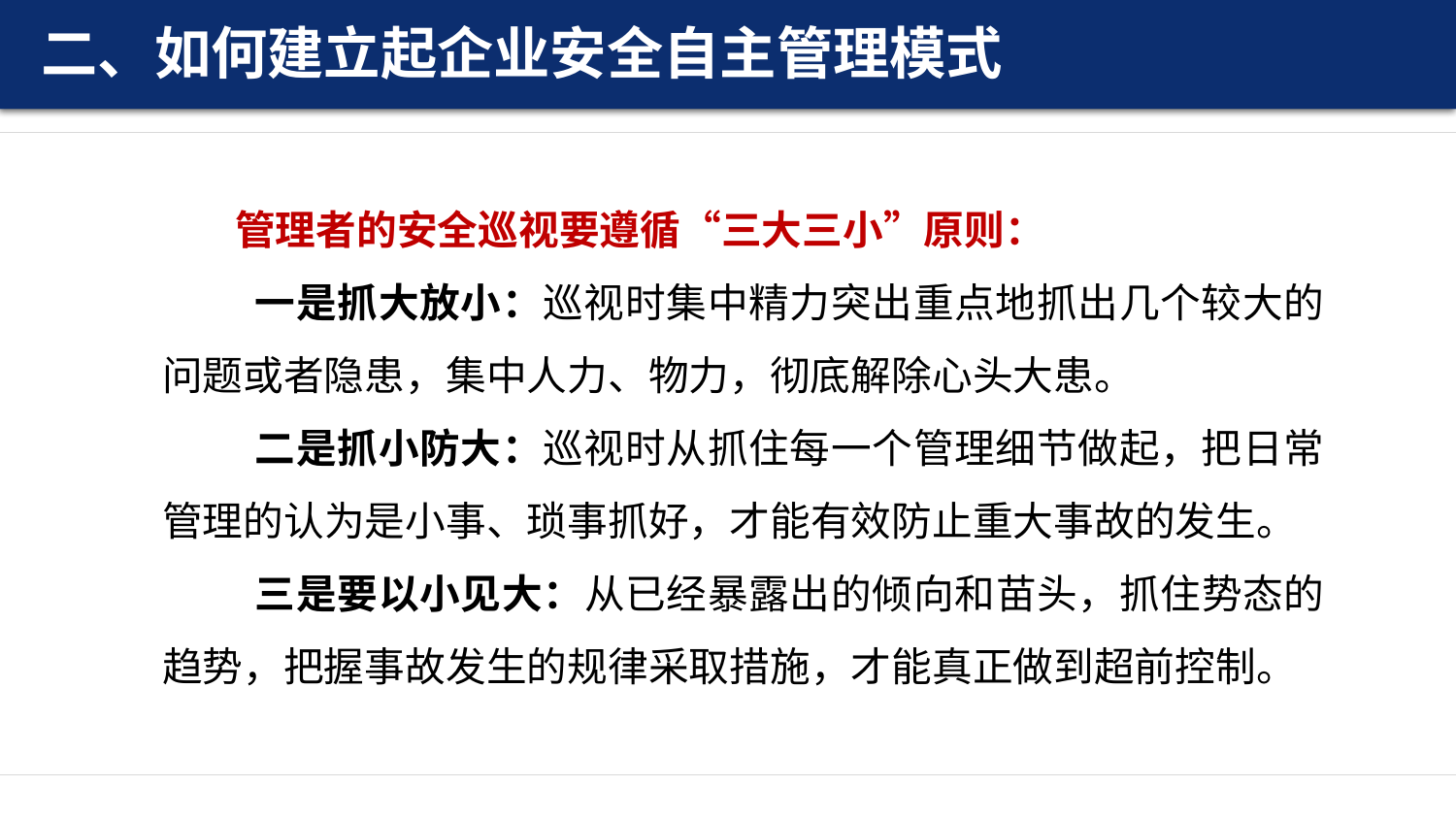

二、如何建立起企业安全自主管理模式
管理者的安全巡视要遵循“三大三小”原则：
 一是抓大放小：巡视时集中精力突出重点地抓出几个较大的问题或者隐患，集中人力、物力，彻底解除心头大患。
 二是抓小防大：巡视时从抓住每一个管理细节做起，把日常管理的认为是小事、琐事抓好，才能有效防止重大事故的发生。
 三是要以小见大：从已经暴露出的倾向和苗头，抓住势态的趋势，把握事故发生的规律采取措施，才能真正做到超前控制。